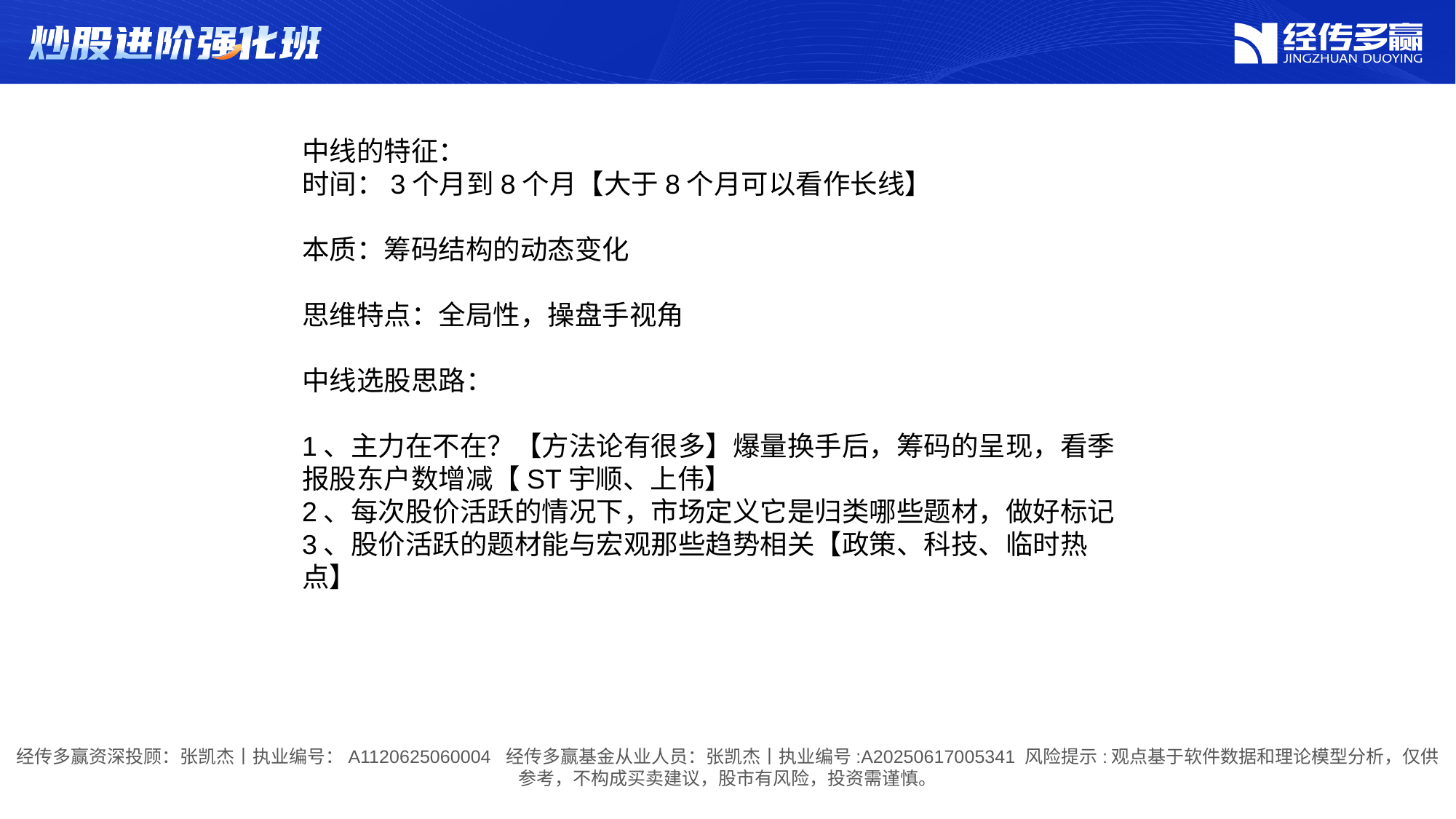

中线的特征：
时间：3个月到8个月【大于8个月可以看作长线】

本质：筹码结构的动态变化

思维特点：全局性，操盘手视角

中线选股思路：

1、主力在不在？【方法论有很多】爆量换手后，筹码的呈现，看季报股东户数增减【ST宇顺、上伟】
2、每次股价活跃的情况下，市场定义它是归类哪些题材，做好标记
3、股价活跃的题材能与宏观那些趋势相关【政策、科技、临时热点】